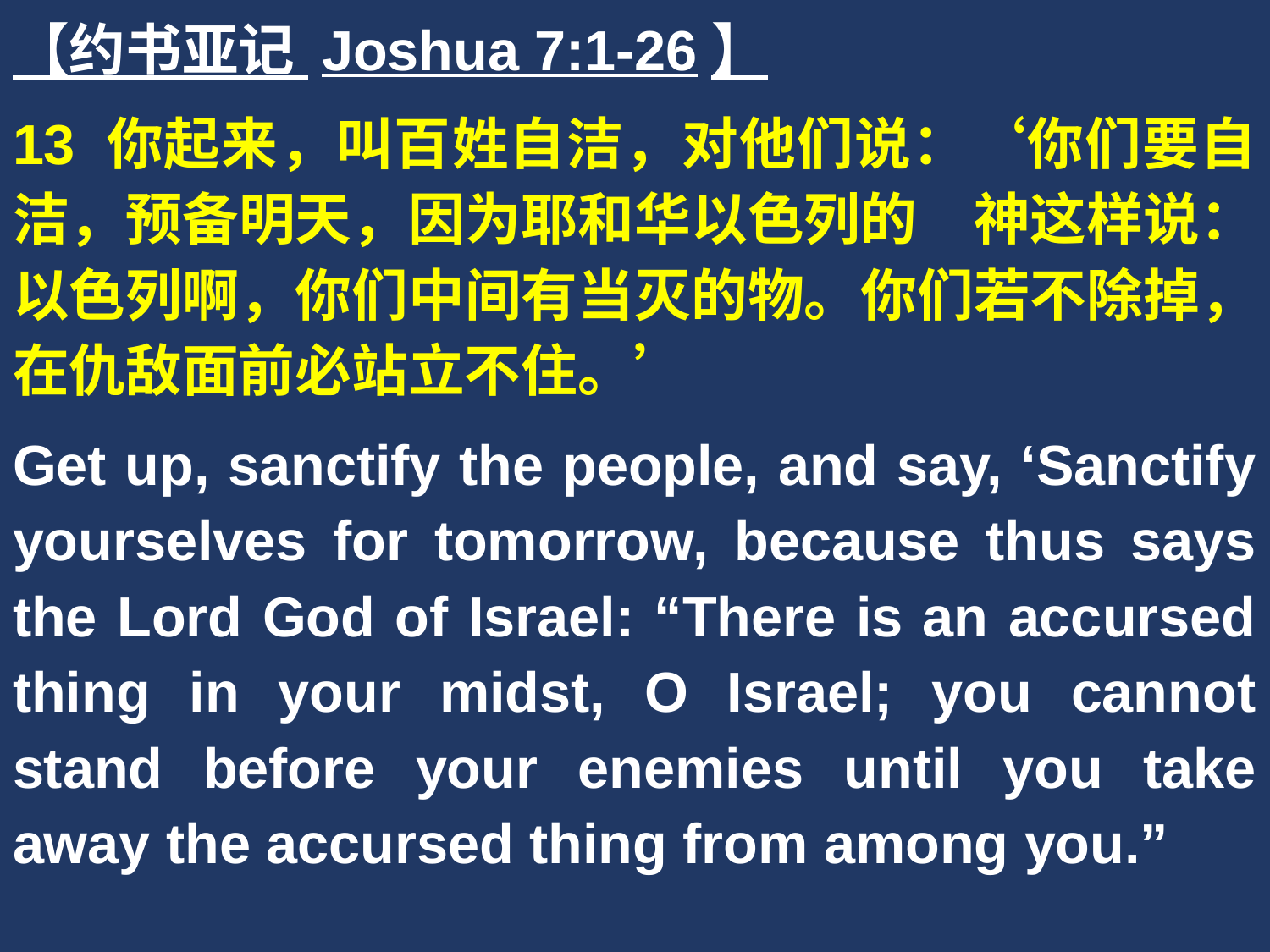

【约书亚记 Joshua 7:1-26】
13 你起来，叫百姓自洁，对他们说：‘你们要自洁，预备明天，因为耶和华以色列的　神这样说：以色列啊，你们中间有当灭的物。你们若不除掉，在仇敌面前必站立不住。’
Get up, sanctify the people, and say, ‘Sanctify yourselves for tomorrow, because thus says the Lord God of Israel: “There is an accursed thing in your midst, O Israel; you cannot stand before your enemies until you take away the accursed thing from among you.”